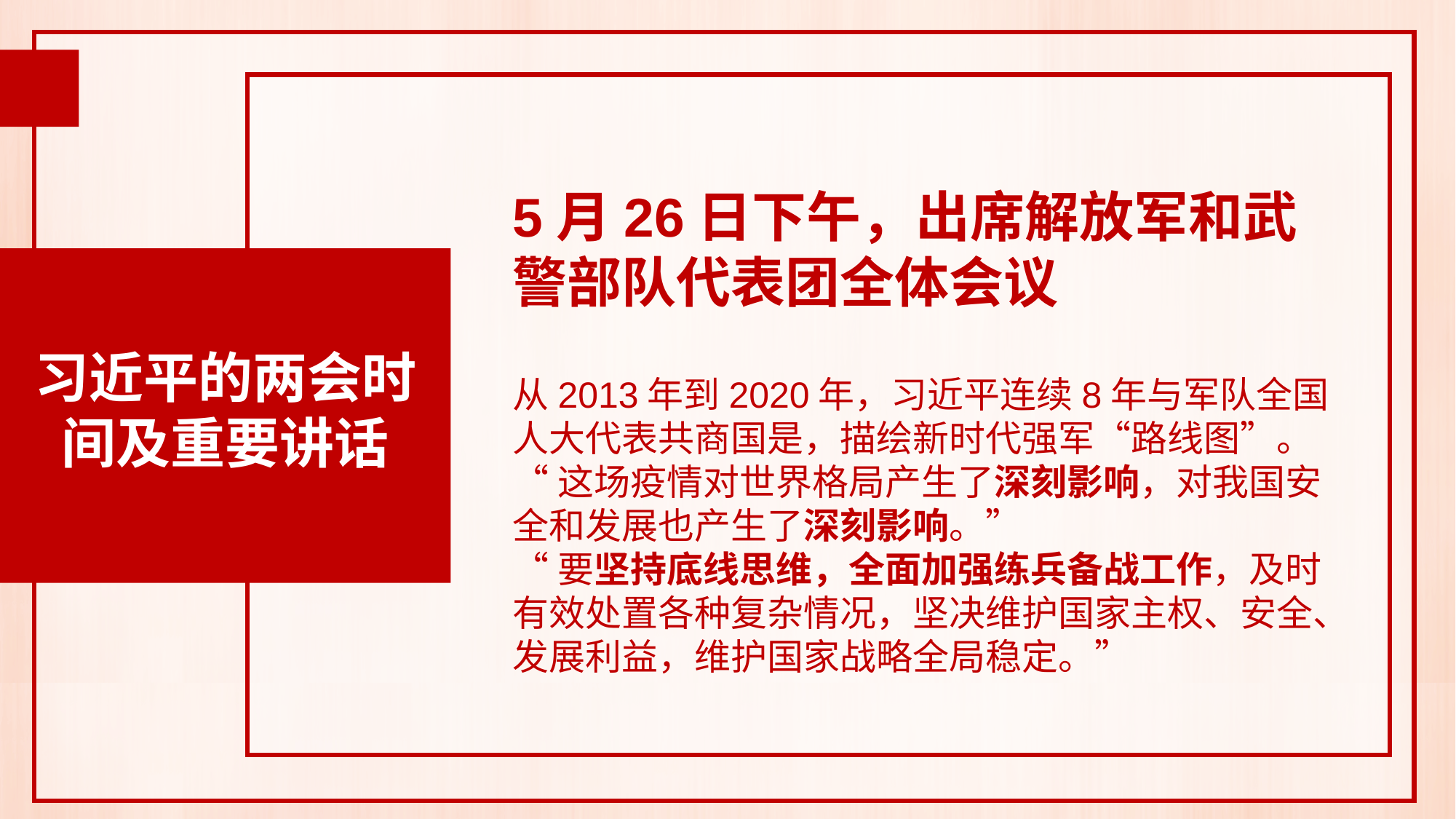

5月26日下午，出席解放军和武警部队代表团全体会议

从2013年到2020年，习近平连续8年与军队全国人大代表共商国是，描绘新时代强军“路线图”。
“这场疫情对世界格局产生了深刻影响，对我国安全和发展也产生了深刻影响。”
“要坚持底线思维，全面加强练兵备战工作，及时有效处置各种复杂情况，坚决维护国家主权、安全、发展利益，维护国家战略全局稳定。”
习近平的两会时间及重要讲话